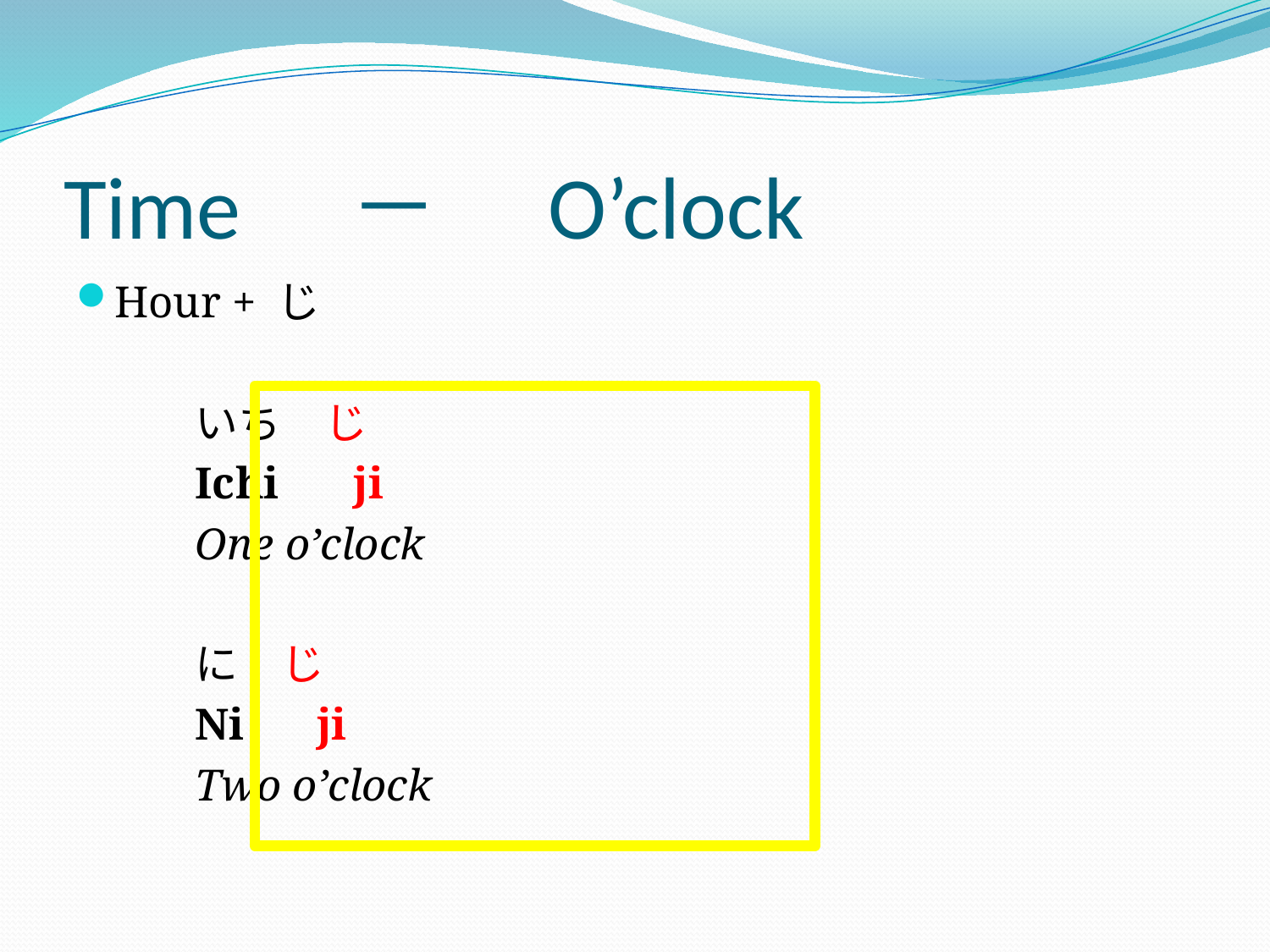

# Time　－　O’clock
Hour + じ

		いち　じ
		Ichi 　ji
		One o’clock

		に　じ
		Ni　 ji
		Two o’clock